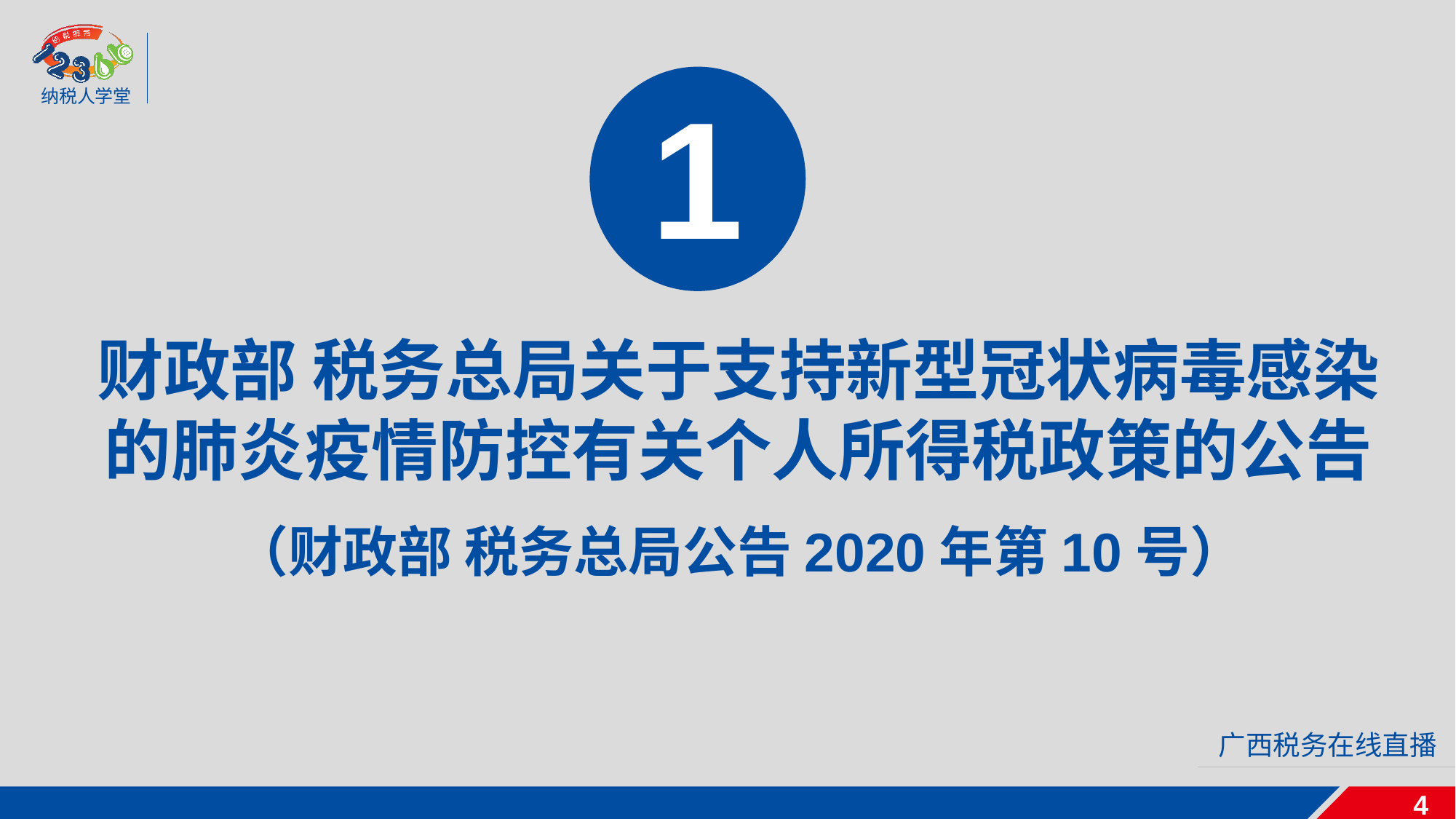

1
财政部 税务总局关于支持新型冠状病毒感染的肺炎疫情防控有关个人所得税政策的公告

（财政部 税务总局公告2020年第10号）
4